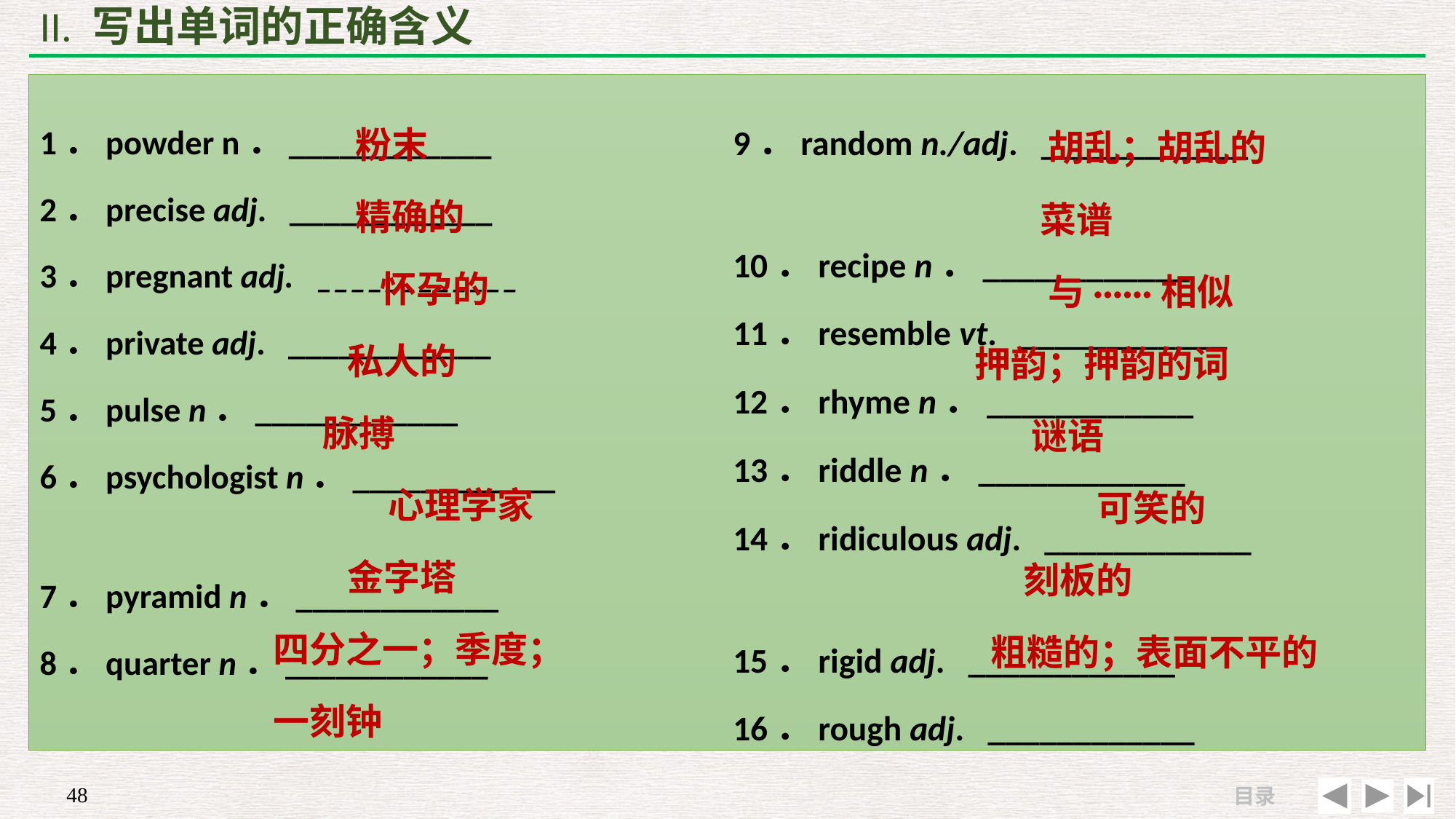

# II. 写出单词的正确含义

         粉末
         精确的
            怀孕的
        私人的
     脉搏
             心理学家
        金字塔
四分之一；季度；
一刻钟
          胡乱；胡乱的
         菜谱
          与······相似
 押韵；押韵的词
        谜语
                可笑的
       刻板的
   粗糙的；表面不平的
1．powder n．____________
2．precise adj.   ____________
3．pregnant adj.   ____________
4．private adj.   ____________
5．pulse n．____________
6．psychologist n．____________
7．pyramid n．____________
8．quarter n．____________
9．random n./adj.   ____________
10．recipe n．____________
11．resemble vt.   ____________
12．rhyme n．____________
13．riddle n．____________
14．ridiculous adj.   ____________
15．rigid adj.   ____________
16．rough adj.   ____________